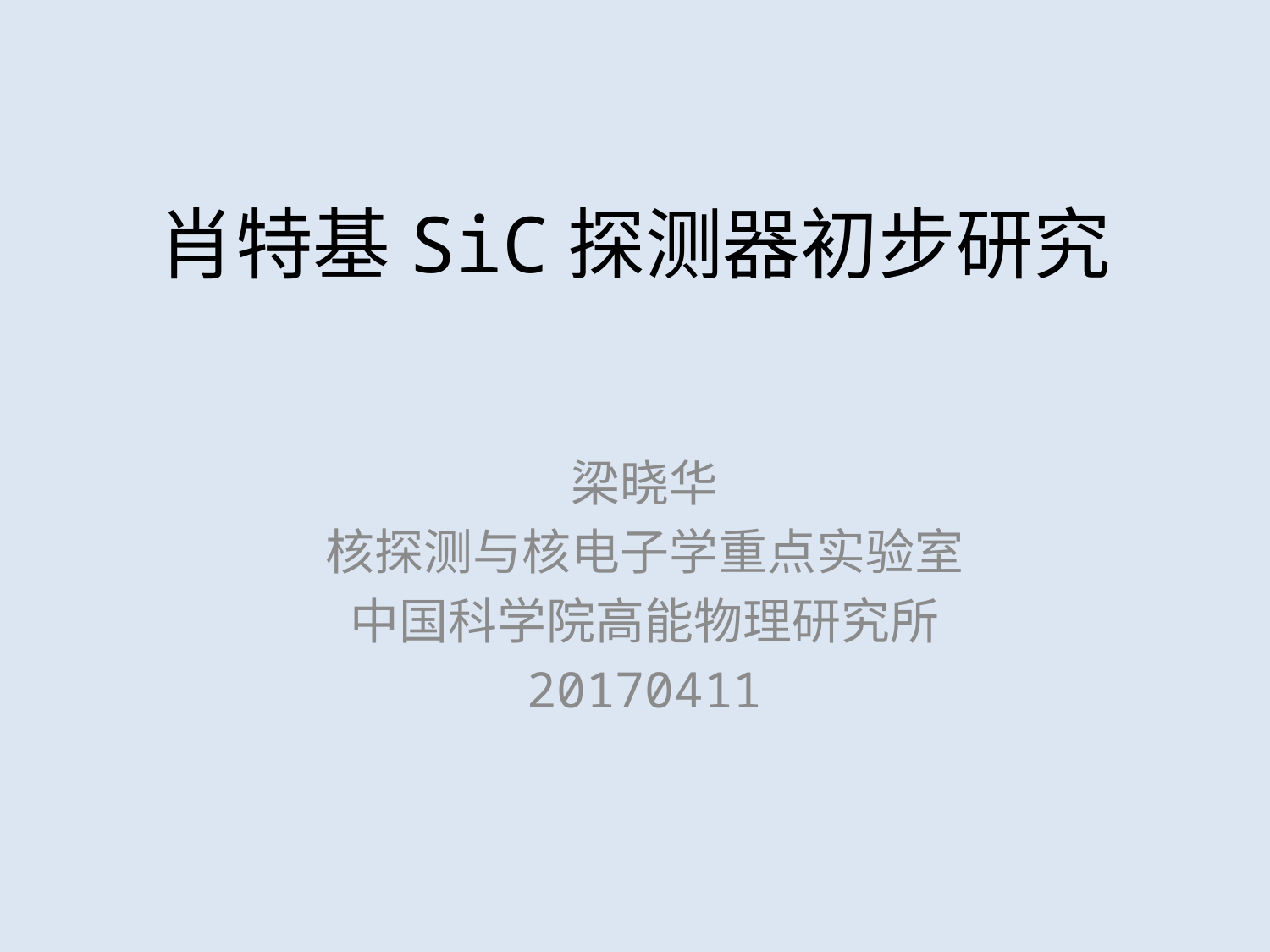

# 肖特基SiC探测器初步研究
梁晓华
核探测与核电子学重点实验室
中国科学院高能物理研究所
20170411